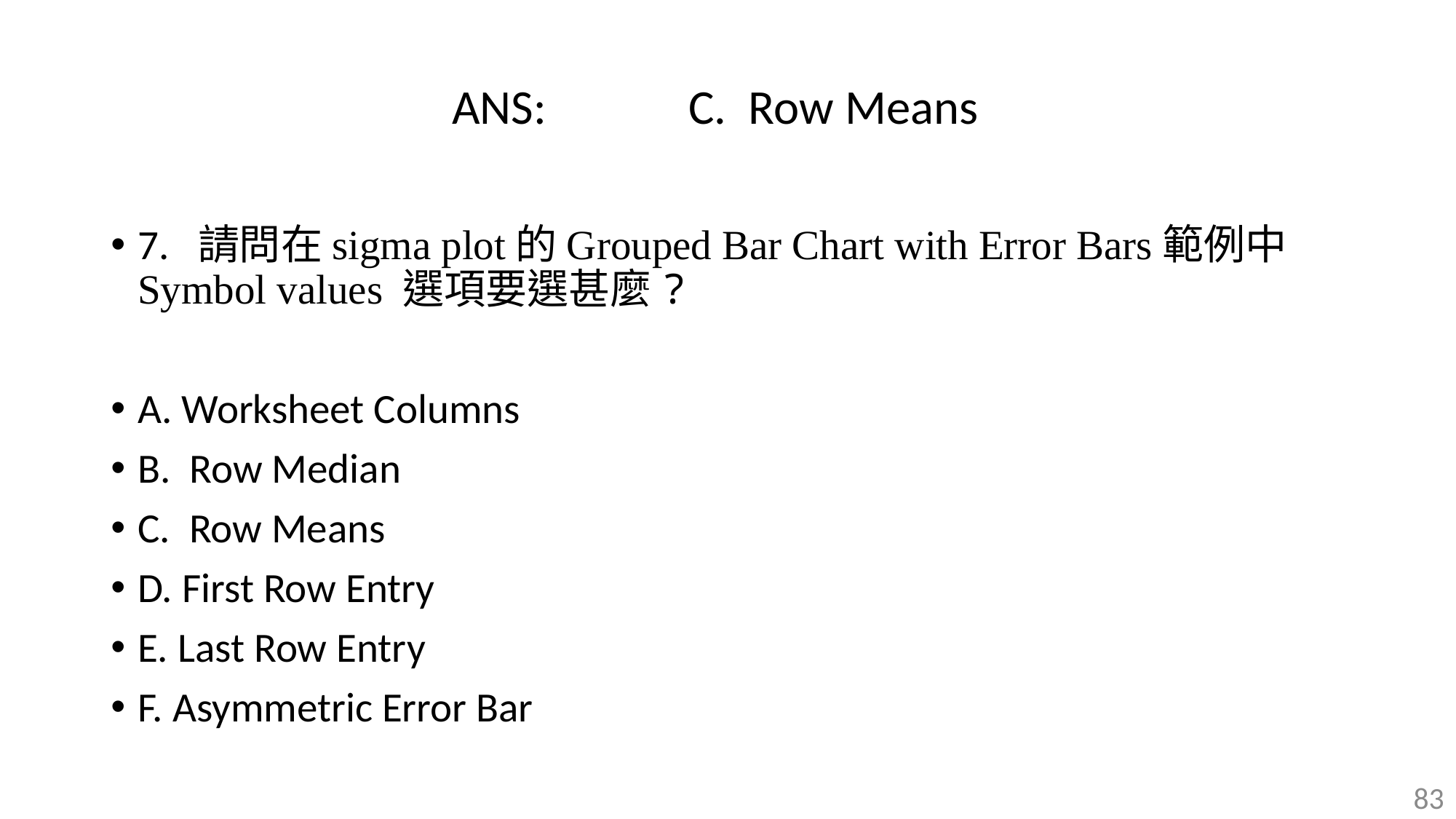

ANS:             C.  Row Means
7.  請問在sigma plot的Grouped Bar Chart with Error Bars範例中Symbol values 選項要選甚麼?

A. Worksheet Columns
B.  Row Median
C.  Row Means
D. First Row Entry
E. Last Row Entry
F. Asymmetric Error Bar

83